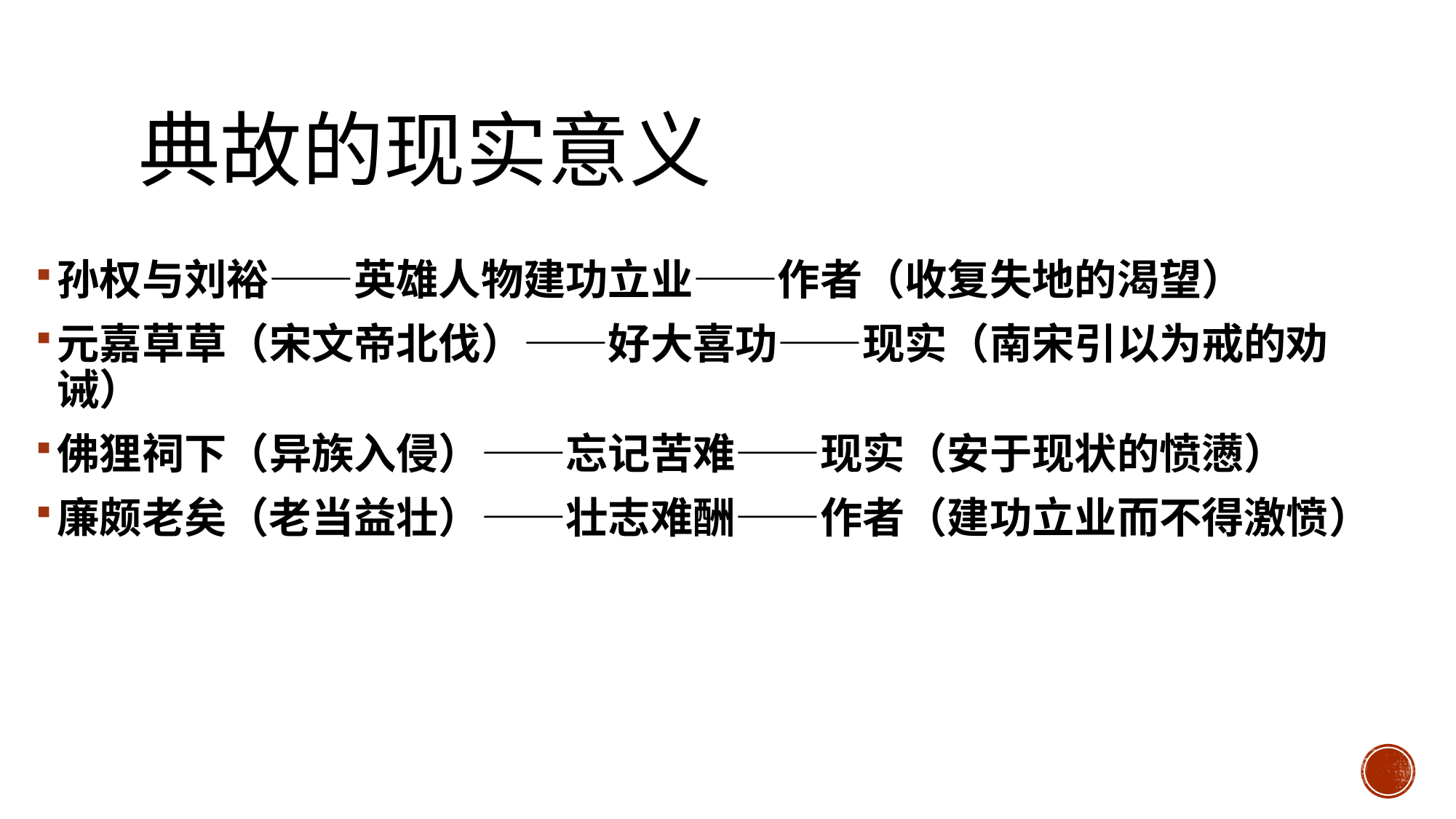

# 典故的现实意义
孙权与刘裕——英雄人物建功立业——作者（收复失地的渴望）
元嘉草草（宋文帝北伐）——好大喜功——现实（南宋引以为戒的劝诫）
佛狸祠下（异族入侵）——忘记苦难——现实（安于现状的愤懑）
廉颇老矣（老当益壮）——壮志难酬——作者（建功立业而不得激愤）